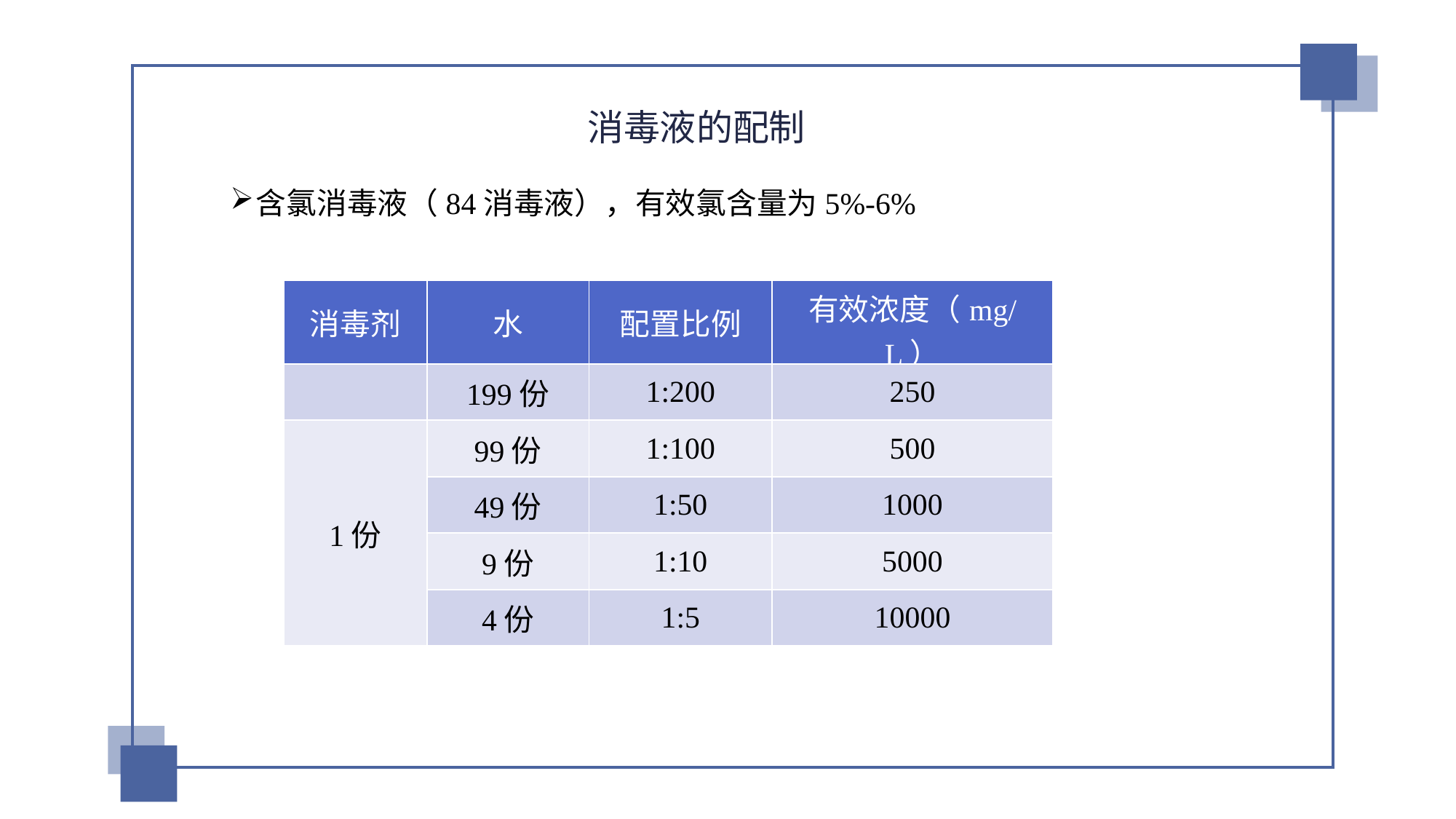

消毒液的配制
含氯消毒液（84消毒液），有效氯含量为5%-6%
| 消毒剂 | 水 | 配置比例 | 有效浓度（mg/L） |
| --- | --- | --- | --- |
|  | 199份 | 1:200 | 250 |
| 1份 | 99份 | 1:100 | 500 |
|  | 49份 | 1:50 | 1000 |
|  | 9份 | 1:10 | 5000 |
|  | 4份 | 1:5 | 10000 |